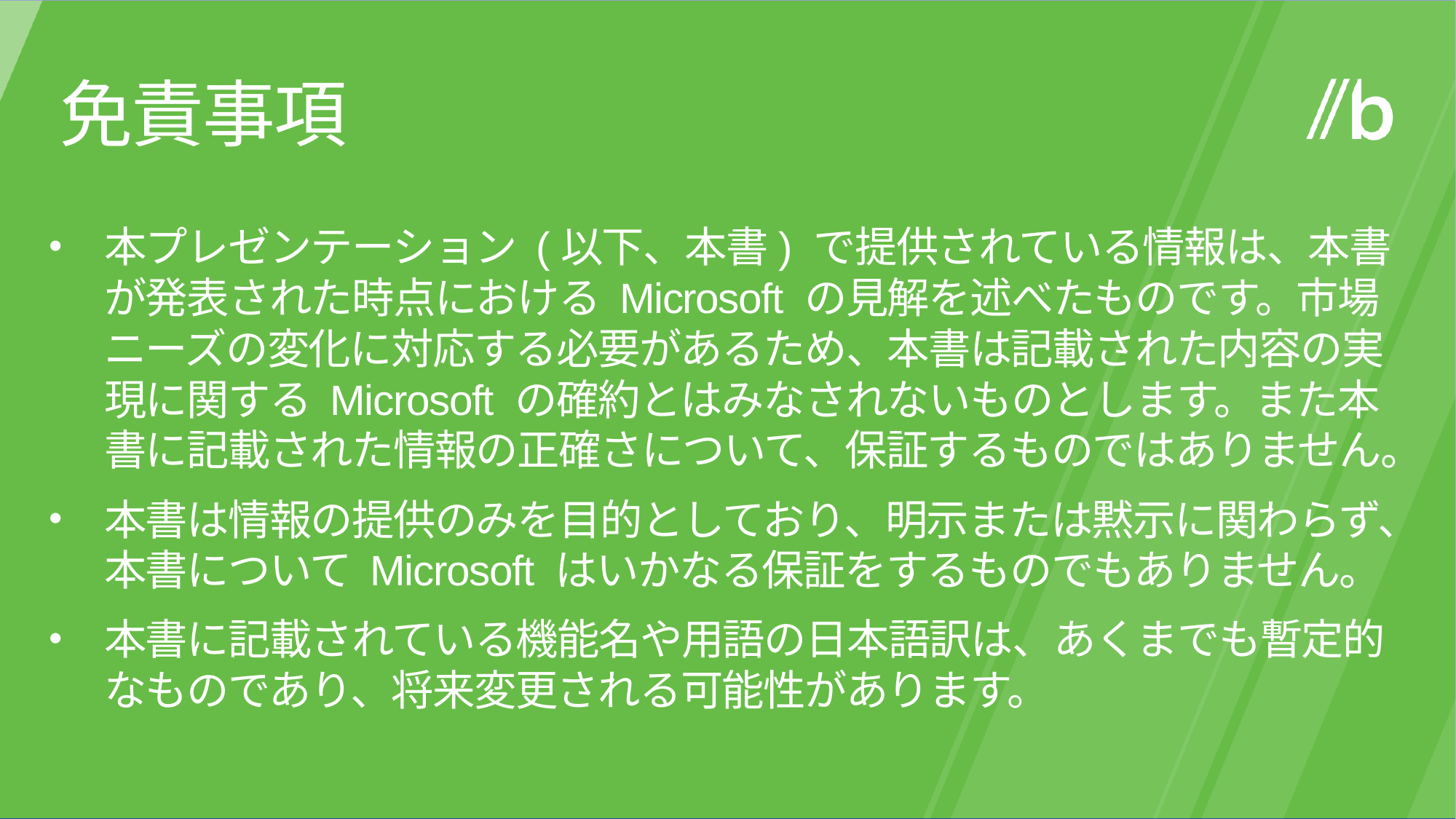

免責事項

本プレゼンテーション (以下、本書) で提供されている情報は、本書が発表された時点における Microsoft の見解を述べたものです。市場ニーズの変化に対応する必要があるため、本書は記載された内容の実現に関する Microsoft の確約とはみなされないものとします。また本書に記載された情報の正確さについて、保証するものではありません。
本書は情報の提供のみを目的としており、明示または黙示に関わらず、本書について Microsoft はいかなる保証をするものでもありません。
本書に記載されている機能名や用語の日本語訳は、あくまでも暫定的なものであり、将来変更される可能性があります。